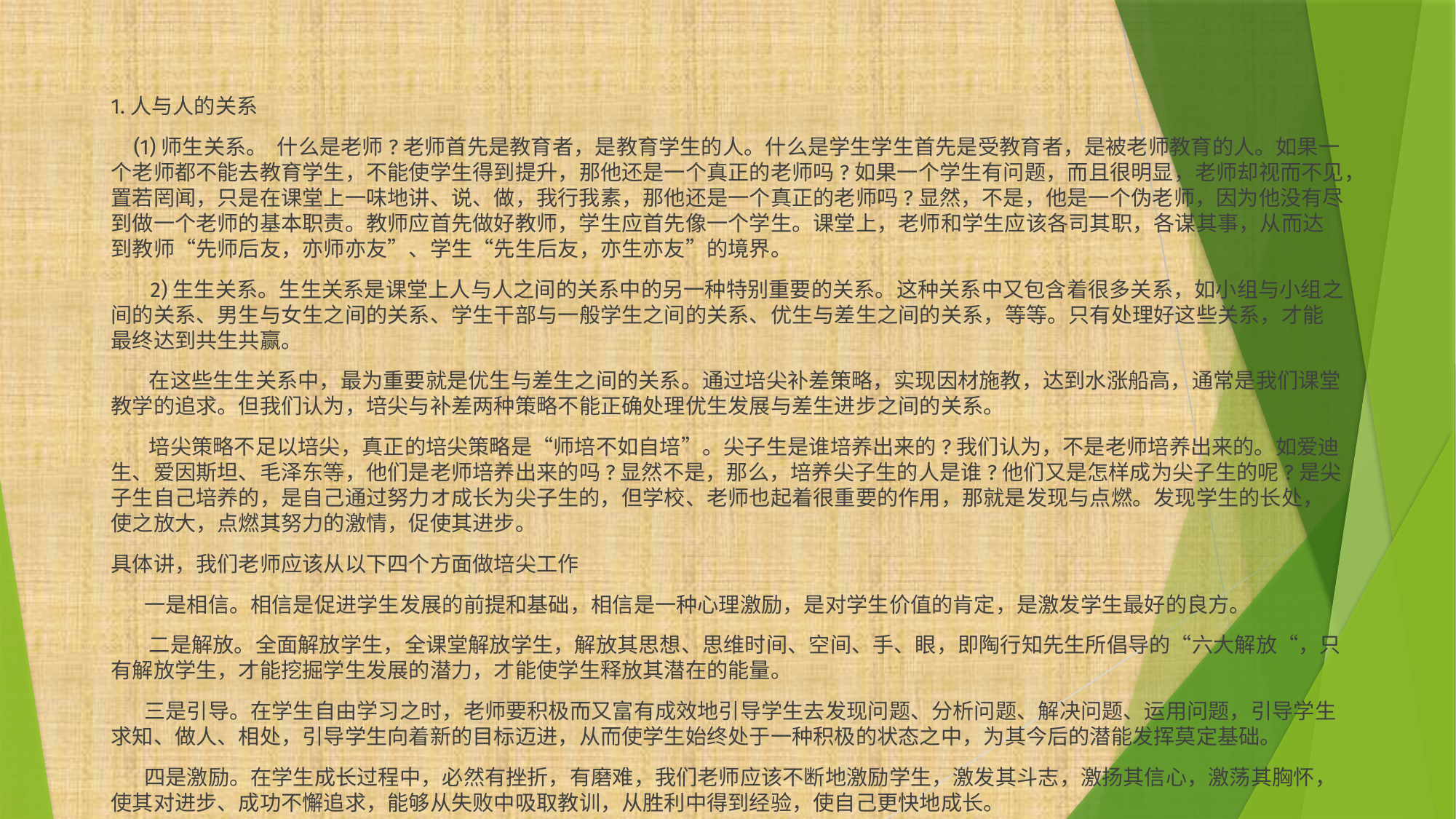

1.人与人的关系
    (1)师生关系。  什么是老师?老师首先是教育者，是教育学生的人。什么是学生学生首先是受教育者，是被老师教育的人。如果一个老师都不能去教育学生，不能使学生得到提升，那他还是一个真正的老师吗?如果一个学生有问题，而且很明显，老师却视而不见，置若罔闻，只是在课堂上一味地讲、说、做，我行我素，那他还是一个真正的老师吗?显然，不是，他是一个伪老师，因为他没有尽到做一个老师的基本职责。教师应首先做好教师，学生应首先像一个学生。课堂上，老师和学生应该各司其职，各谋其事，从而达到教师“先师后友，亦师亦友”、学生“先生后友，亦生亦友”的境界。
       2)生生关系。生生关系是课堂上人与人之间的关系中的另一种特别重要的关系。这种关系中又包含着很多关系，如小组与小组之间的关系、男生与女生之间的关系、学生干部与一般学生之间的关系、优生与差生之间的关系，等等。只有处理好这些关系，才能最终达到共生共赢。
       在这些生生关系中，最为重要就是优生与差生之间的关系。通过培尖补差策略，实现因材施教，达到水涨船高，通常是我们课堂教学的追求。但我们认为，培尖与补差两种策略不能正确处理优生发展与差生进步之间的关系。
       培尖策略不足以培尖，真正的培尖策略是“师培不如自培”。尖子生是谁培养出来的?我们认为，不是老师培养出来的。如爱迪生、爱因斯坦、毛泽东等，他们是老师培养出来的吗?显然不是，那么，培养尖子生的人是谁?他们又是怎样成为尖子生的呢?是尖子生自己培养的，是自己通过努力オ成长为尖子生的，但学校、老师也起着很重要的作用，那就是发现与点燃。发现学生的长处，使之放大，点燃其努力的激情，促使其进步。
具体讲，我们老师应该从以下四个方面做培尖工作
      一是相信。相信是促进学生发展的前提和基础，相信是一种心理激励，是对学生价值的肯定，是激发学生最好的良方。
       二是解放。全面解放学生，全课堂解放学生，解放其思想、思维时间、空间、手、眼，即陶行知先生所倡导的“六大解放“，只有解放学生，才能挖掘学生发展的潜力，才能使学生释放其潜在的能量。
      三是引导。在学生自由学习之时，老师要积极而又富有成效地引导学生去发现问题、分析问题、解决问题、运用问题，引导学生求知、做人、相处，引导学生向着新的目标迈进，从而使学生始终处于一种积极的状态之中，为其今后的潜能发挥莫定基础。
      四是激励。在学生成长过程中，必然有挫折，有磨难，我们老师应该不断地激励学生，激发其斗志，激扬其信心，激荡其胸怀，使其对进步、成功不懈追求，能够从失败中吸取教训，从胜利中得到经验，使自己更快地成长。